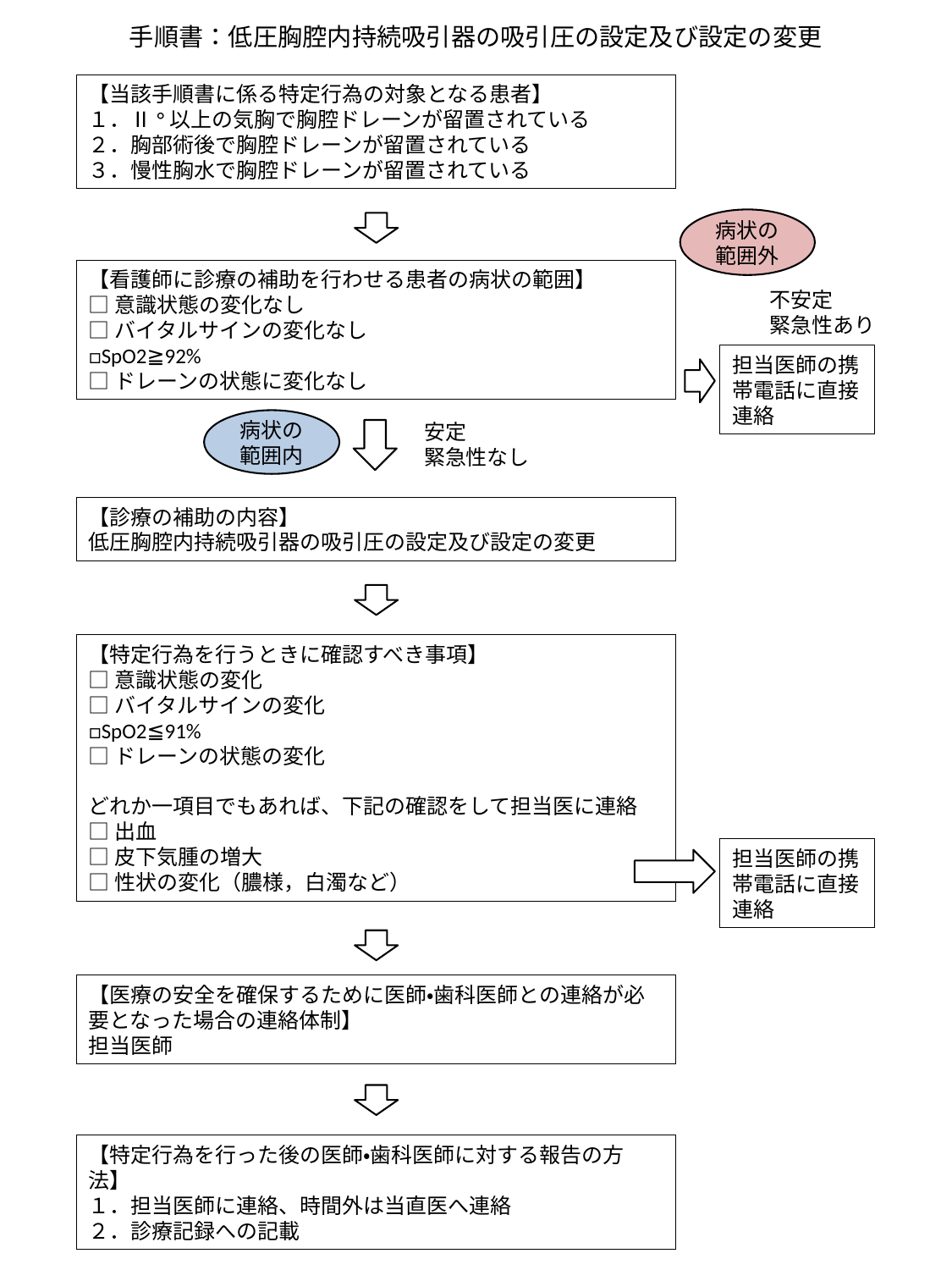

手順書：低圧胸腔内持続吸引器の吸引圧の設定及び設定の変更
【当該手順書に係る特定行為の対象となる患者】
１．Ⅱ°以上の気胸で胸腔ドレーンが留置されている
２．胸部術後で胸腔ドレーンが留置されている
３．慢性胸水で胸腔ドレーンが留置されている

病状の
範囲外
【看護師に診療の補助を行わせる患者の病状の範囲】
□意識状態の変化なし
□バイタルサインの変化なし
□SpO2≧92%
□ドレーンの状態に変化なし
不安定
緊急性あり
担当医師の携帯電話に直接連絡

病状の
範囲内
安定
緊急性なし

【診療の補助の内容】
低圧胸腔内持続吸引器の吸引圧の設定及び設定の変更

【特定行為を行うときに確認すべき事項】
□意識状態の変化
□バイタルサインの変化
□SpO2≦91%
□ドレーンの状態の変化

どれか一項目でもあれば、下記の確認をして担当医に連絡
□出血
□皮下気腫の増大
□性状の変化（膿様，白濁など）
担当医師の携帯電話に直接連絡

【医療の安全を確保するために医師・歯科医師との連絡が必要となった場合の連絡体制】
担当医師

【特定行為を行った後の医師・歯科医師に対する報告の方法】
１．担当医師に連絡、時間外は当直医へ連絡
２．診療記録への記載